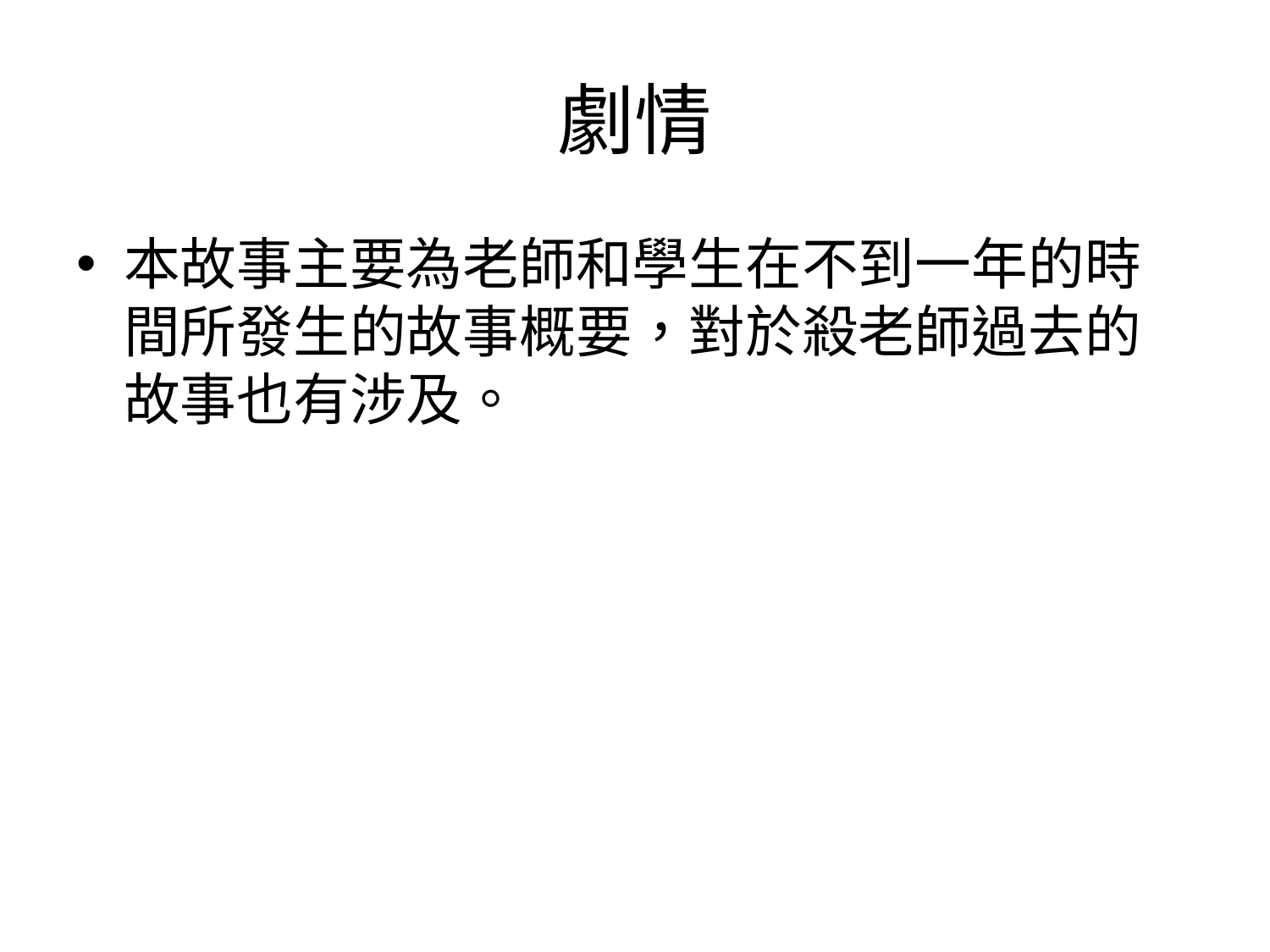

# 劇情
本故事主要為老師和學生在不到一年的時間所發生的故事概要，對於殺老師過去的故事也有涉及。